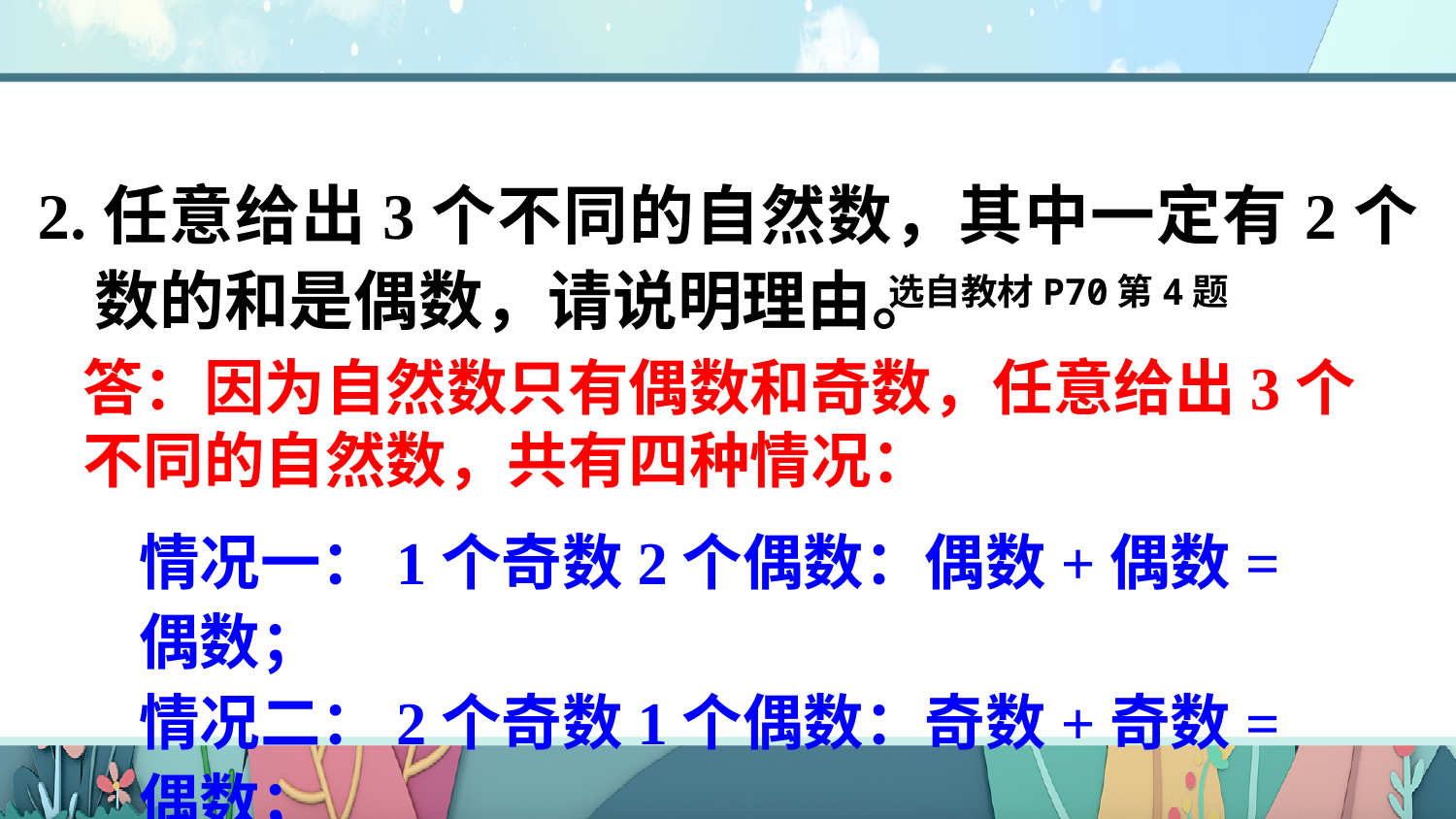

2.任意给出3个不同的自然数，其中一定有2个数的和是偶数，请说明理由。
选自教材P70第4题
答：因为自然数只有偶数和奇数，任意给出3个不同的自然数，共有四种情况：
情况一：1个奇数2个偶数：偶数+偶数=偶数；
情况二：2个奇数1个偶数：奇数+奇数=偶数；